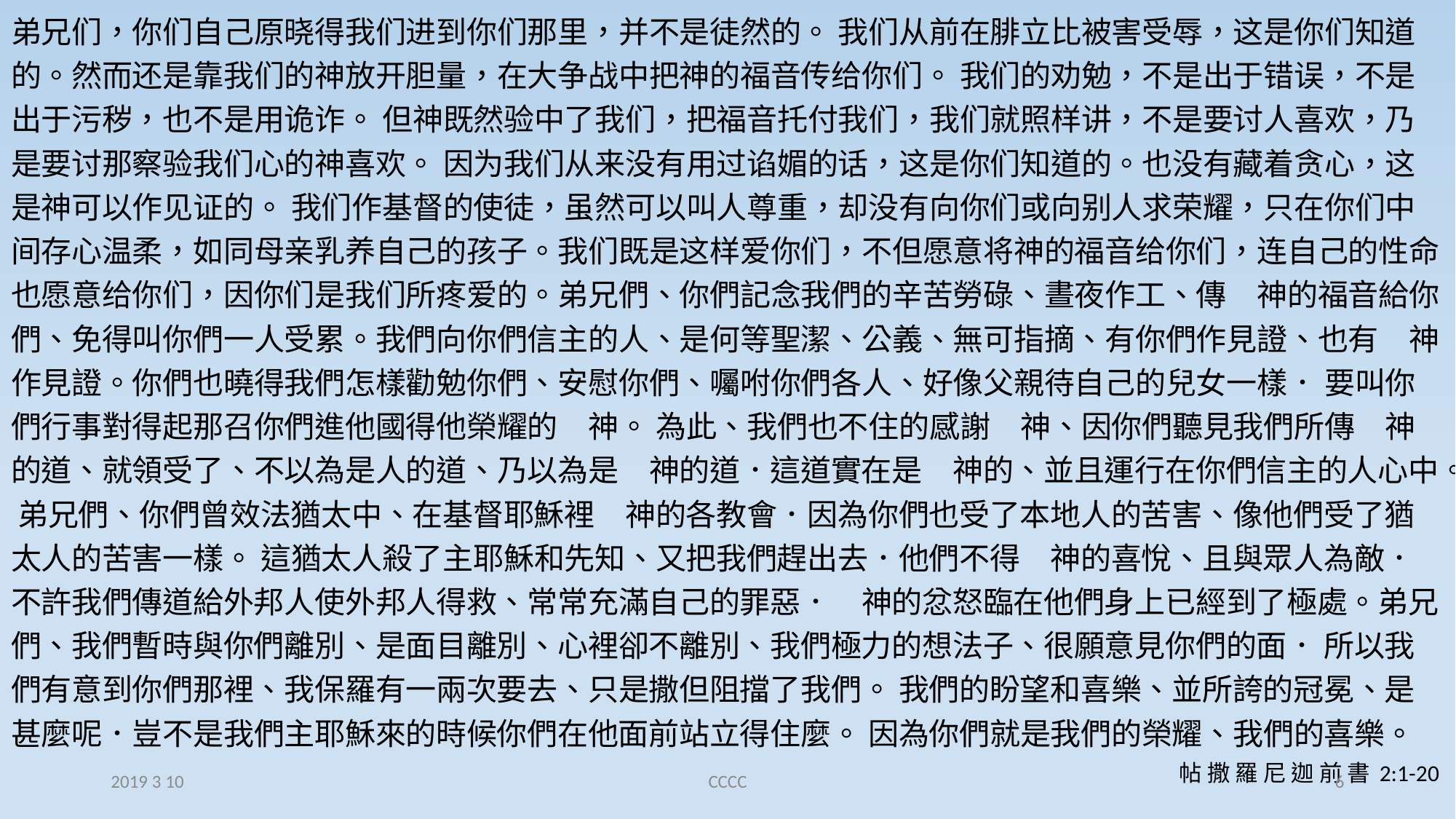

弟兄们，你们自己原晓得我们进到你们那里，并不是徒然的。 我们从前在腓立比被害受辱，这是你们知道的。然而还是靠我们的神放开胆量，在大争战中把神的福音传给你们。 我们的劝勉，不是出于错误，不是出于污秽，也不是用诡诈。 但神既然验中了我们，把福音托付我们，我们就照样讲，不是要讨人喜欢，乃是要讨那察验我们心的神喜欢。 因为我们从来没有用过谄媚的话，这是你们知道的。也没有藏着贪心，这是神可以作见证的。 我们作基督的使徒，虽然可以叫人尊重，却没有向你们或向别人求荣耀，只在你们中间存心温柔，如同母亲乳养自己的孩子。我们既是这样爱你们，不但愿意将神的福音给你们，连自己的性命也愿意给你们，因你们是我们所疼爱的。弟兄們、你們記念我們的辛苦勞碌、晝夜作工、傳　神的福音給你們、免得叫你們一人受累。我們向你們信主的人、是何等聖潔、公義、無可指摘、有你們作見證、也有　神作見證。你們也曉得我們怎樣勸勉你們、安慰你們、囑咐你們各人、好像父親待自己的兒女一樣． 要叫你們行事對得起那召你們進他國得他榮耀的　神。 為此、我們也不住的感謝　神、因你們聽見我們所傳　神的道、就領受了、不以為是人的道、乃以為是　神的道．這道實在是　神的、並且運行在你們信主的人心中。 弟兄們、你們曾效法猶太中、在基督耶穌裡　神的各教會．因為你們也受了本地人的苦害、像他們受了猶太人的苦害一樣。 這猶太人殺了主耶穌和先知、又把我們趕出去．他們不得　神的喜悅、且與眾人為敵．不許我們傳道給外邦人使外邦人得救、常常充滿自己的罪惡．　神的忿怒臨在他們身上已經到了極處。弟兄們、我們暫時與你們離別、是面目離別、心裡卻不離別、我們極力的想法子、很願意見你們的面． 所以我們有意到你們那裡、我保羅有一兩次要去、只是撒但阻擋了我們。 我們的盼望和喜樂、並所誇的冠冕、是甚麼呢．豈不是我們主耶穌來的時候你們在他面前站立得住麼。 因為你們就是我們的榮耀、我們的喜樂。
帖 撒 羅 尼 迦 前 書 2:1-20
2019 3 10
CCCC
6